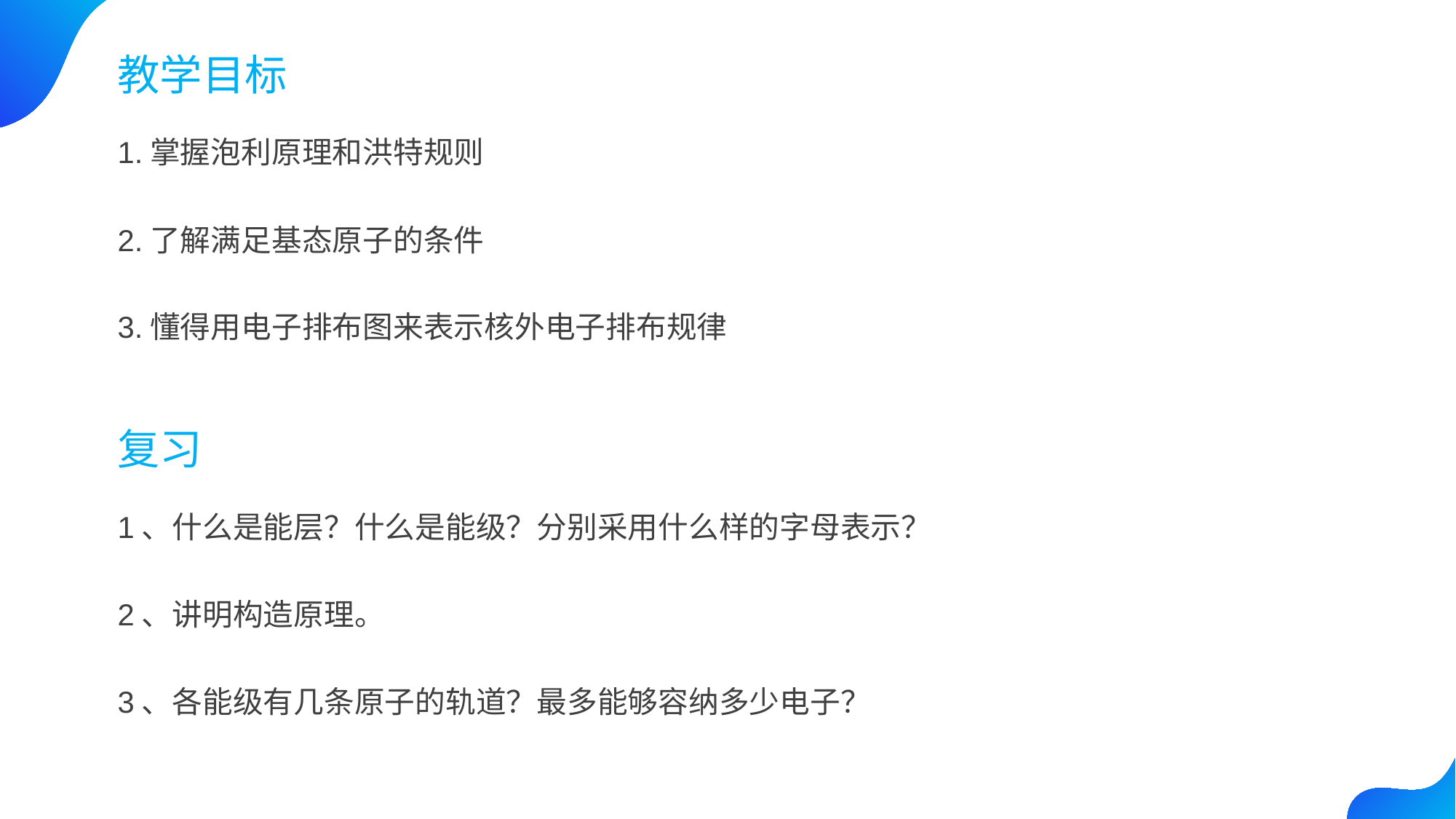

教学目标
1.掌握泡利原理和洪特规则

2.了解满足基态原子的条件

3.懂得用电子排布图来表示核外电子排布规律
复习
1、什么是能层？什么是能级？分别采用什么样的字母表示？

2、讲明构造原理。

3、各能级有几条原子的轨道？最多能够容纳多少电子？